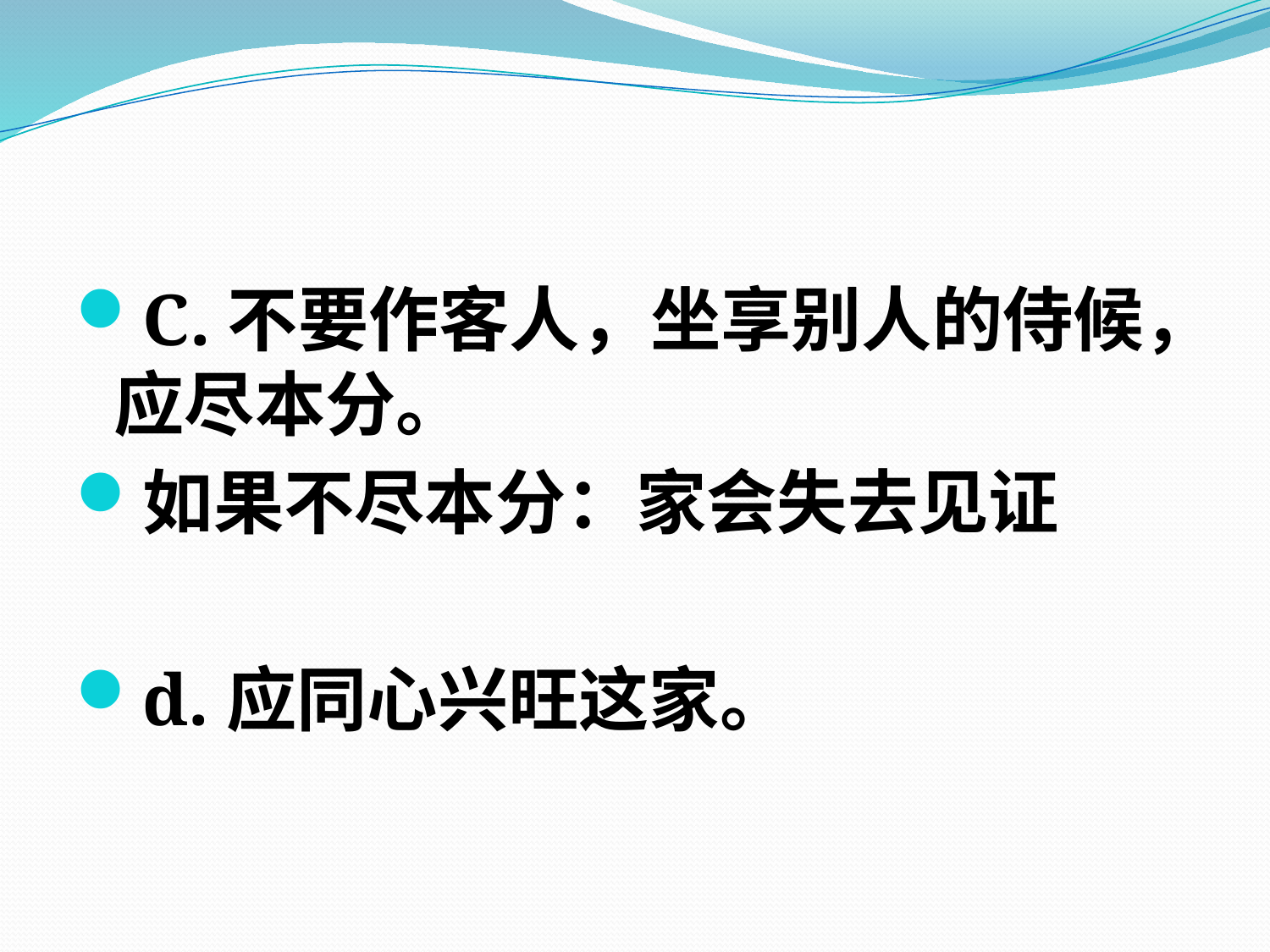

#
C.不要作客人，坐享别人的侍候，应尽本分。
如果不尽本分：家会失去见证

d.应同心兴旺这家。